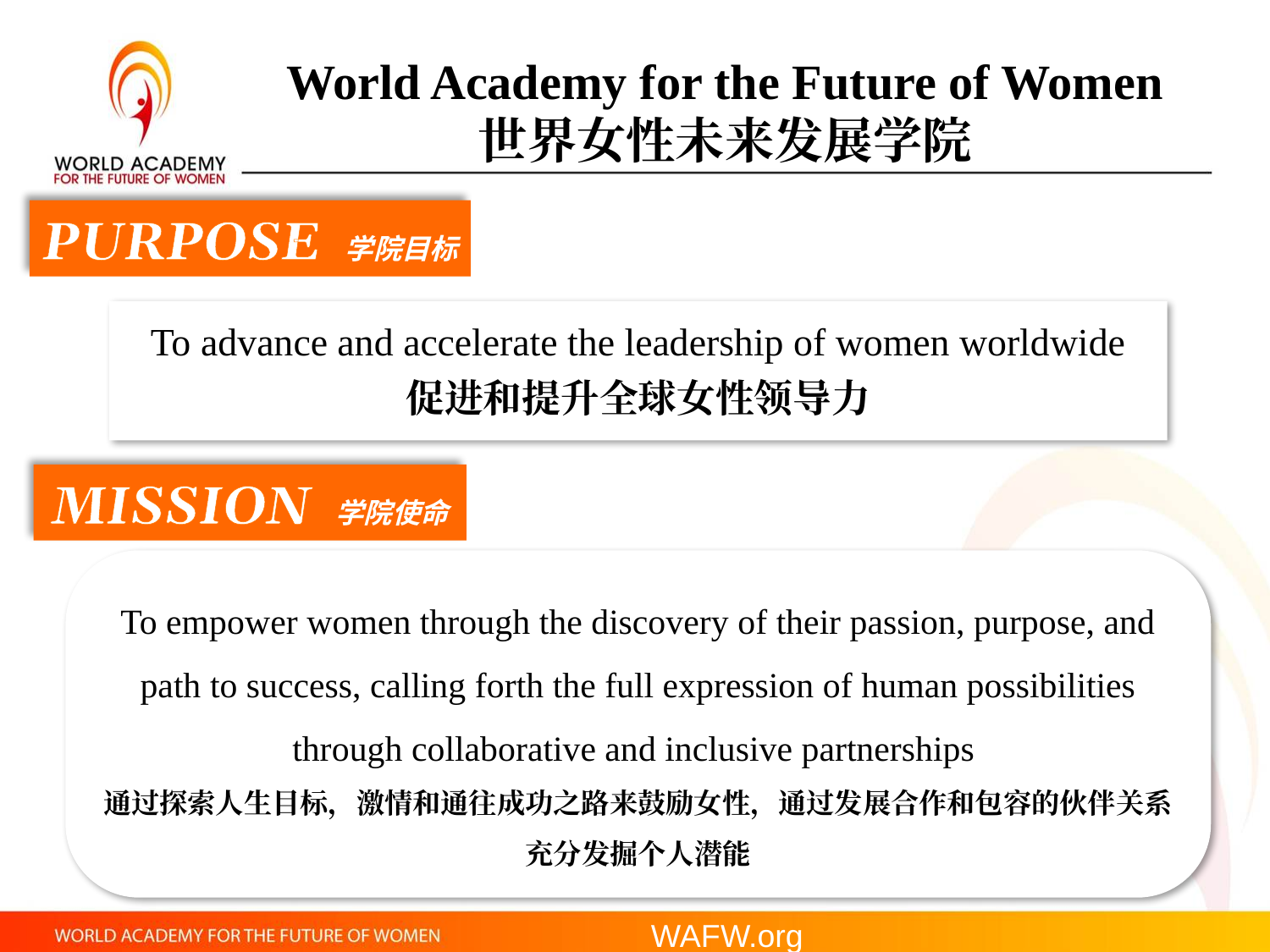

World Academy for the Future of Women
世界女性未来发展学院
PURPOSE 学院目标
To advance and accelerate the leadership of women worldwide
促进和提升全球女性领导力
MISSION 学院使命
To empower women through the discovery of their passion, purpose, and path to success, calling forth the full expression of human possibilities through collaborative and inclusive partnerships
通过探索人生目标，激情和通往成功之路来鼓励女性，通过发展合作和包容的伙伴关系充分发掘个人潜能
WAFW.org